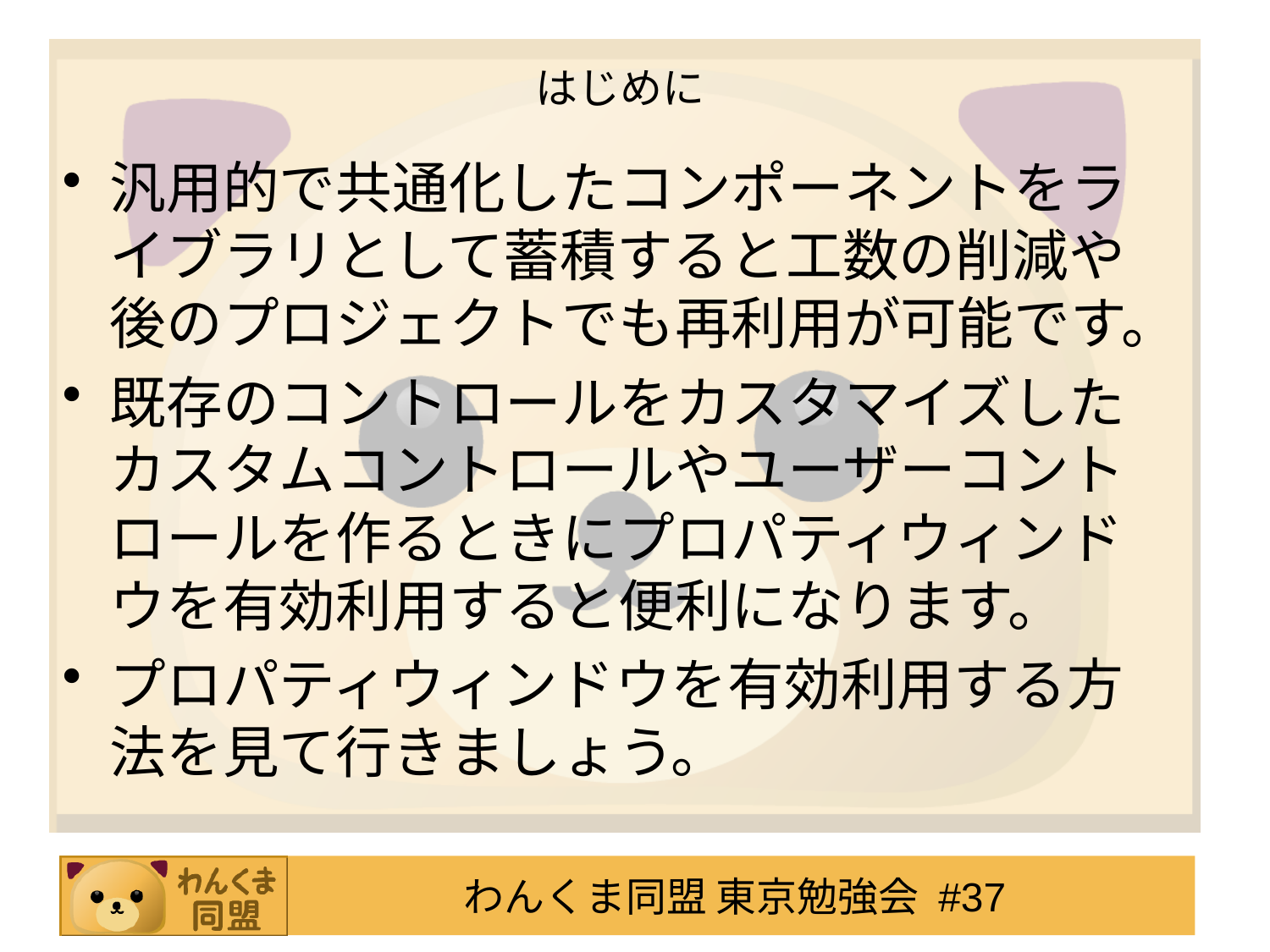

# はじめに
汎用的で共通化したコンポーネントをライブラリとして蓄積すると工数の削減や後のプロジェクトでも再利用が可能です。
既存のコントロールをカスタマイズしたカスタムコントロールやユーザーコントロールを作るときにプロパティウィンドウを有効利用すると便利になります。
プロパティウィンドウを有効利用する方法を見て行きましょう。